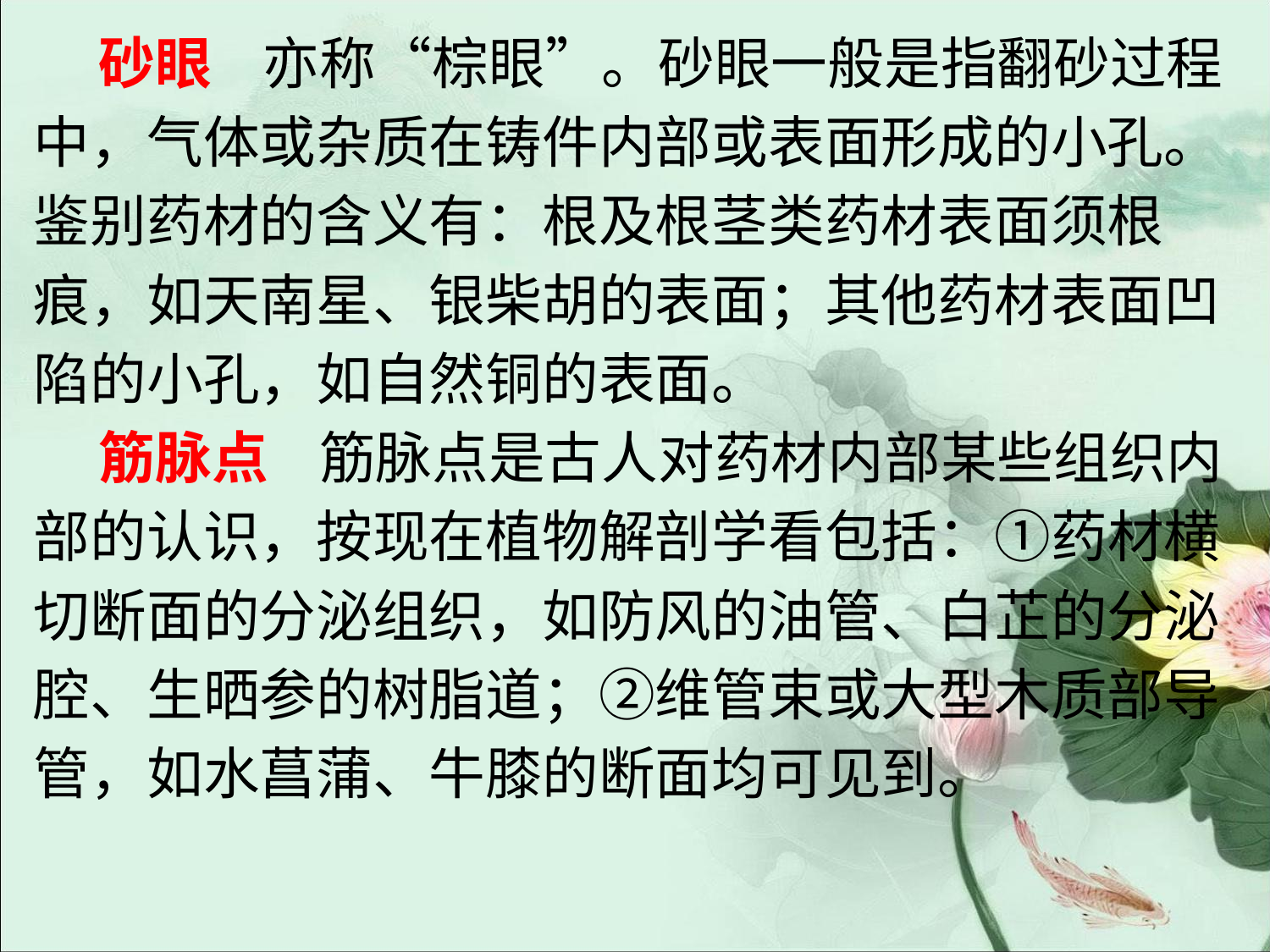

#
    砂眼    亦称“棕眼”。砂眼一般是指翻砂过程
中，气体或杂质在铸件内部或表面形成的小孔。
鉴别药材的含义有：根及根茎类药材表面须根
痕，如天南星、银柴胡的表面；其他药材表面凹
陷的小孔，如自然铜的表面。
    筋脉点    筋脉点是古人对药材内部某些组织内
部的认识，按现在植物解剖学看包括：①药材横
切断面的分泌组织，如防风的油管、白芷的分泌
腔、生晒参的树脂道；②维管束或大型木质部导
管，如水菖蒲、牛膝的断面均可见到。